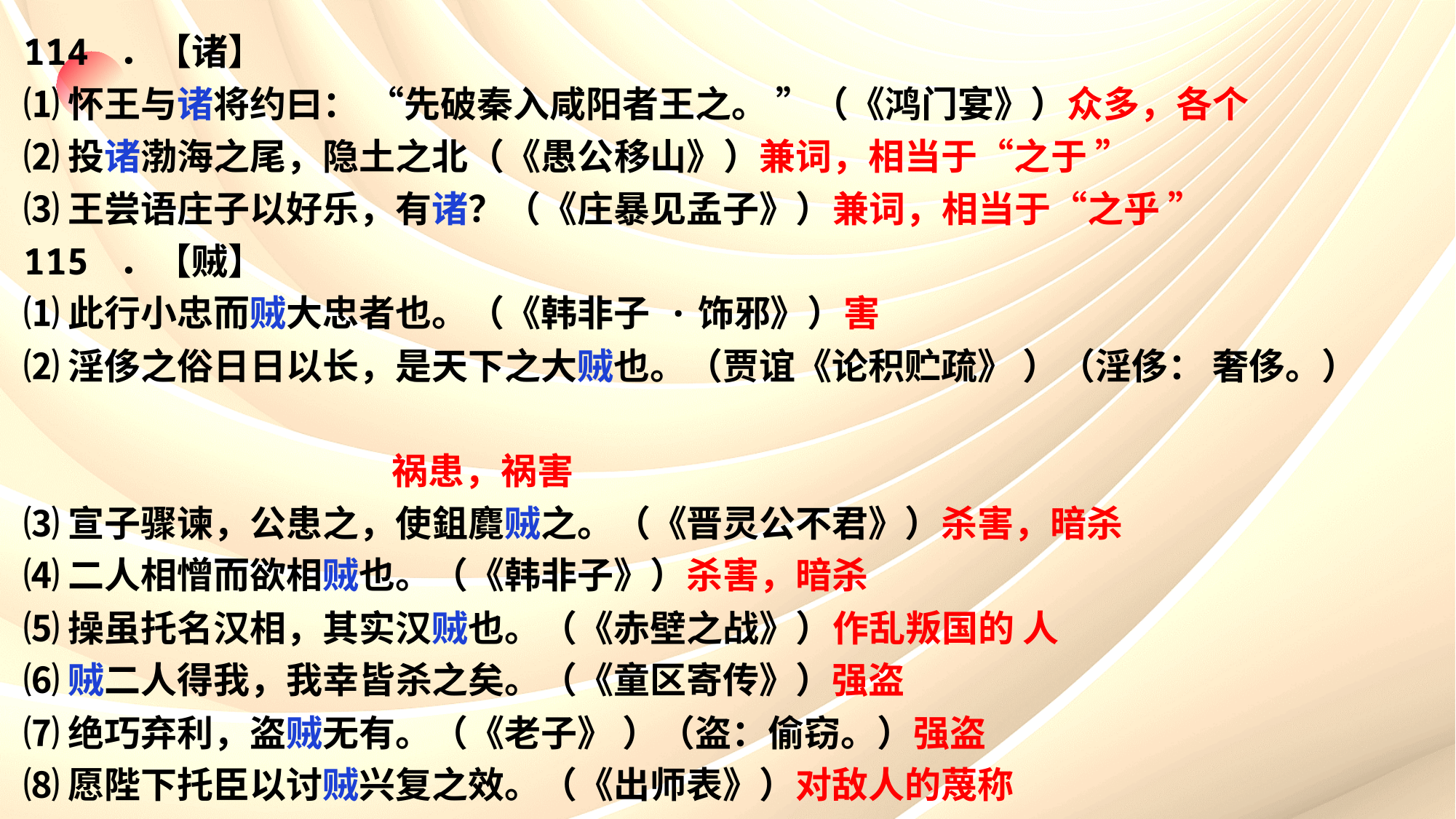

114 ．【诸】
⑴怀王与诸将约曰： “先破秦入咸阳者王之。 ”（《鸿门宴》）众多，各个
⑵投诸渤海之尾，隐土之北（《愚公移山》）兼词，相当于“之于 ”
⑶王尝语庄子以好乐，有诸？（《庄暴见孟子》）兼词，相当于“之乎 ”
115 ．【贼】
⑴此行小忠而贼大忠者也。（《韩非子 ·饰邪》）害
⑵淫侈之俗日日以长，是天下之大贼也。（贾谊《论积贮疏》 ）（淫侈： 奢侈。）
                                            祸患，祸害
⑶宣子骤谏，公患之，使鉏麑贼之。（《晋灵公不君》）杀害，暗杀
⑷二人相憎而欲相贼也。（《韩非子》）杀害，暗杀
⑸操虽托名汉相，其实汉贼也。（《赤壁之战》）作乱叛国的 人
⑹贼二人得我，我幸皆杀之矣。（《童区寄传》）强盗
⑺绝巧弃利，盗贼无有。（《老子》 ）（盗：偷窃。）强盗
⑻愿陛下托臣以讨贼兴复之效。（《出师表》）对敌人的蔑称
⑼董卓狼戾贼忍，暴虐不仁。（《三国志》）残忍，狠毒